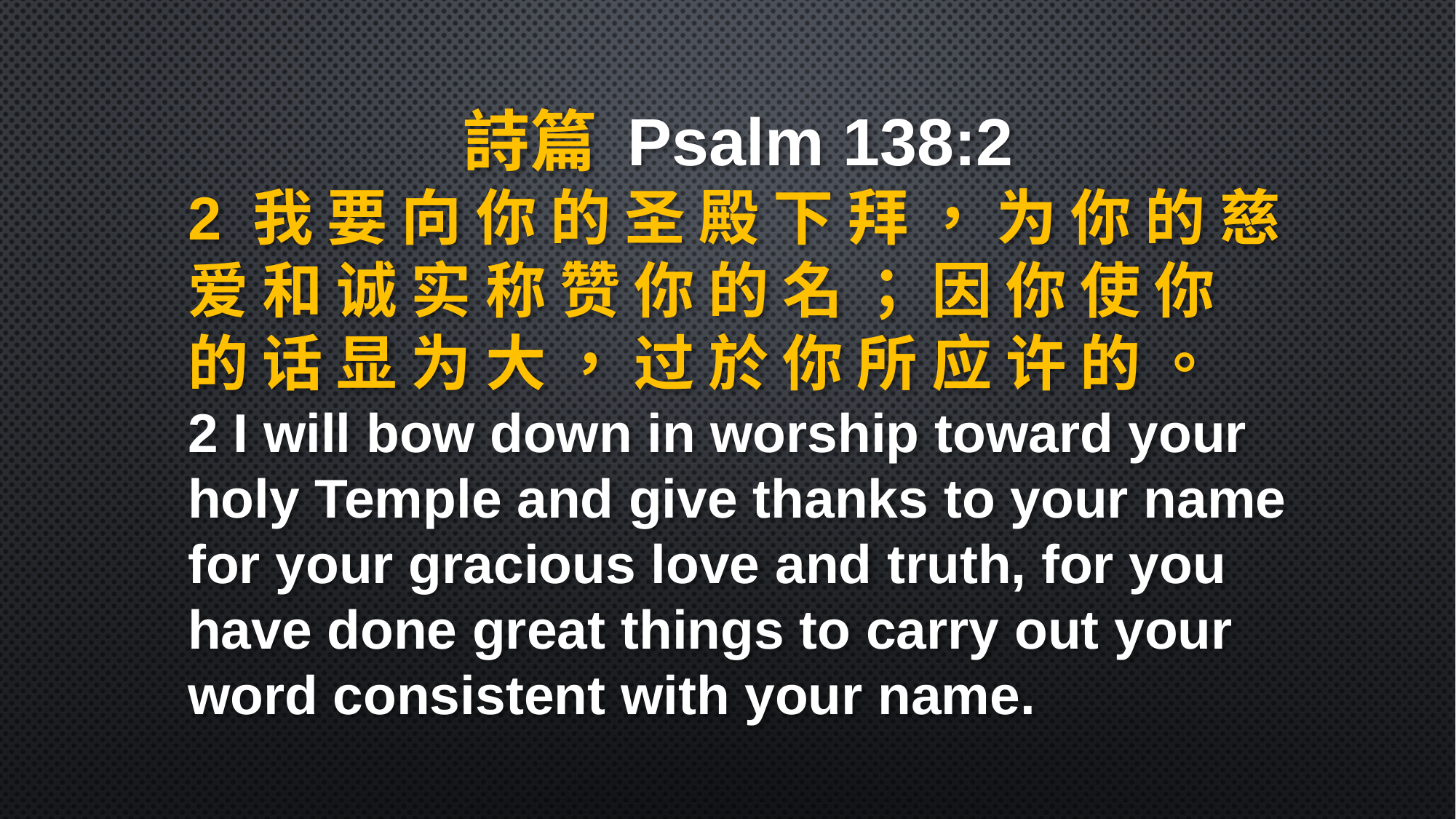

詩篇 Psalm 138:2
2 我 要 向 你 的 圣 殿 下 拜 ， 为 你 的 慈 爱 和 诚 实 称 赞 你 的 名 ； 因 你 使 你 的 话 显 为 大 ， 过 於 你 所 应 许 的 。
2 I will bow down in worship toward your holy Temple and give thanks to your name for your gracious love and truth, for you have done great things to carry out your word consistent with your name.